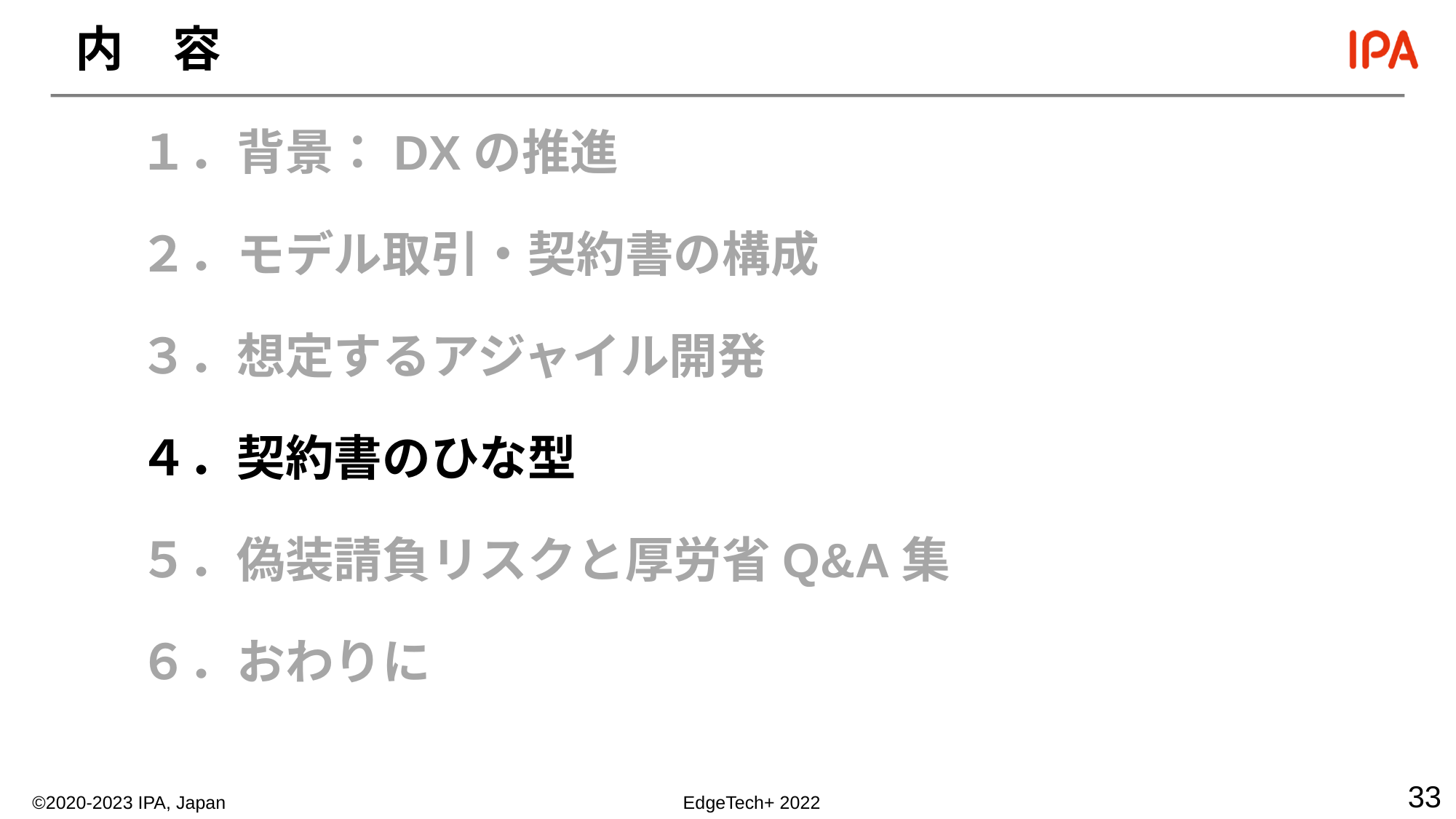

# 内　容
１．背景：DXの推進

２．モデル取引・契約書の構成

３．想定するアジャイル開発

４．契約書のひな型

５．偽装請負リスクと厚労省Q&A集

６．おわりに

©2020-2023 IPA, Japan
EdgeTech+ 2022